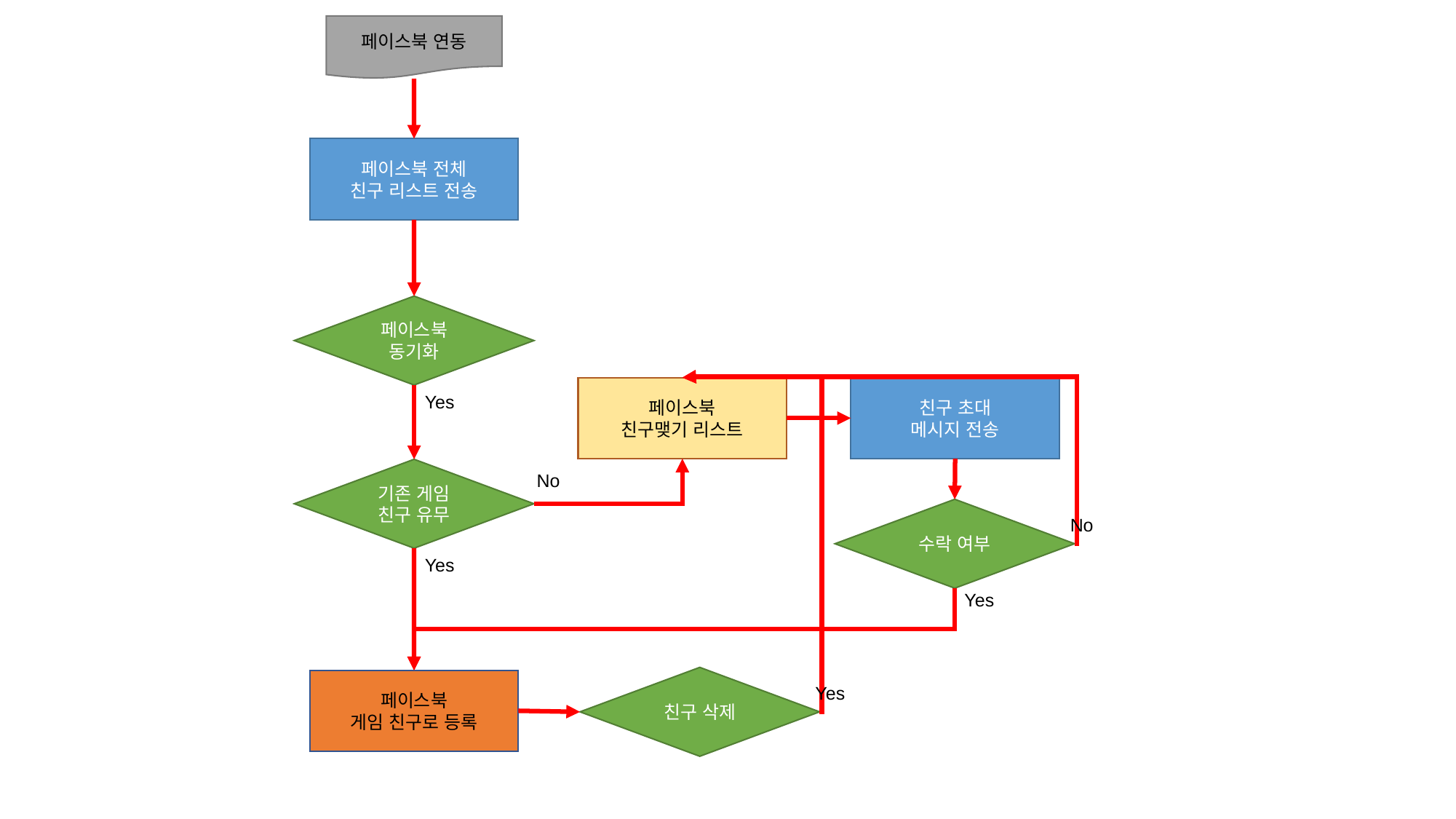

페이스북 연동
페이스북 전체
친구 리스트 전송
페이스북
동기화
친구 초대
메시지 전송
페이스북
친구맺기 리스트
Yes
기존 게임
친구 유무
No
수락 여부
No
Yes
Yes
친구 삭제
페이스북
게임 친구로 등록
Yes